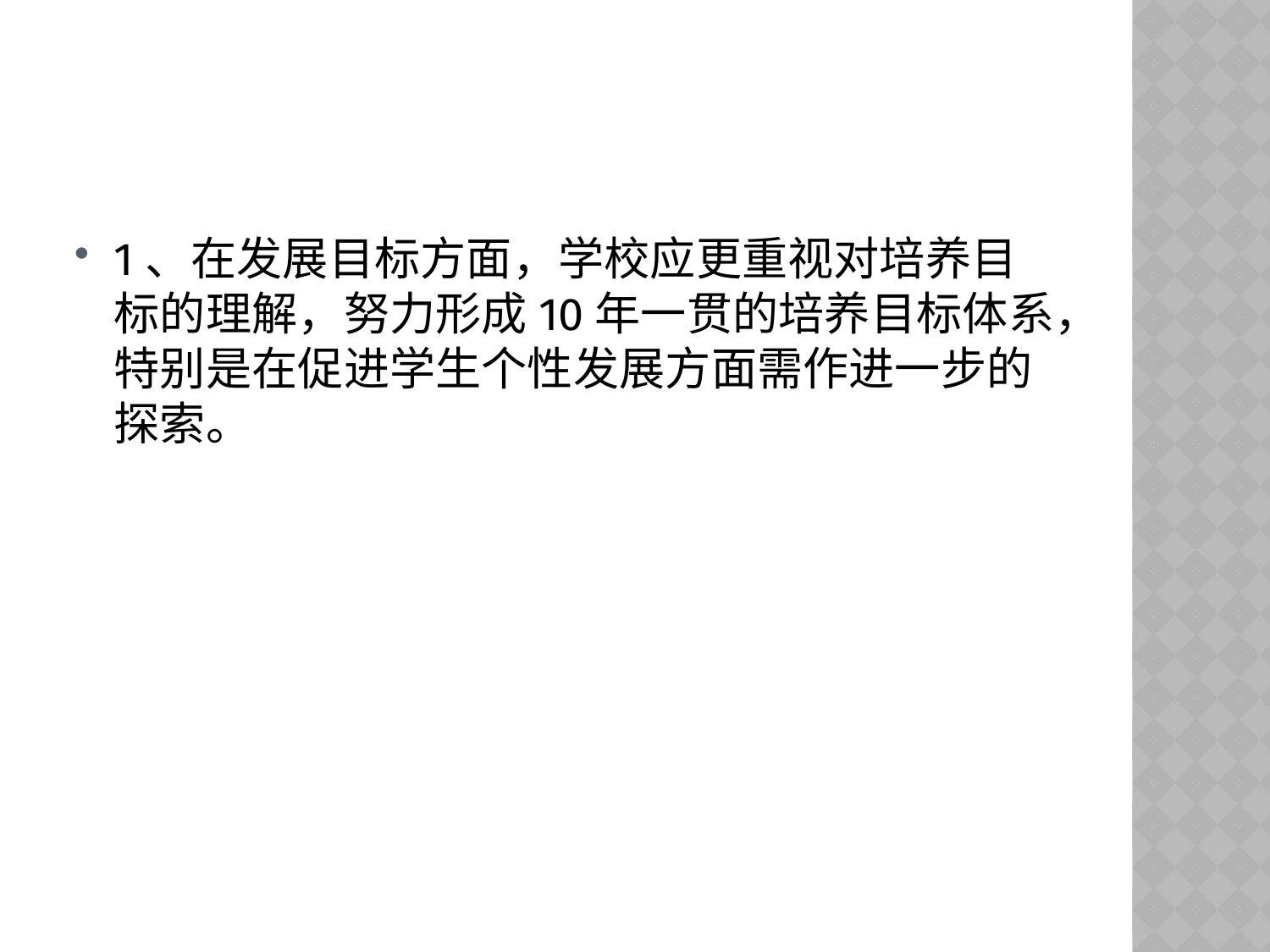

#
1、在发展目标方面，学校应更重视对培养目标的理解，努力形成10年一贯的培养目标体系，特别是在促进学生个性发展方面需作进一步的探索。